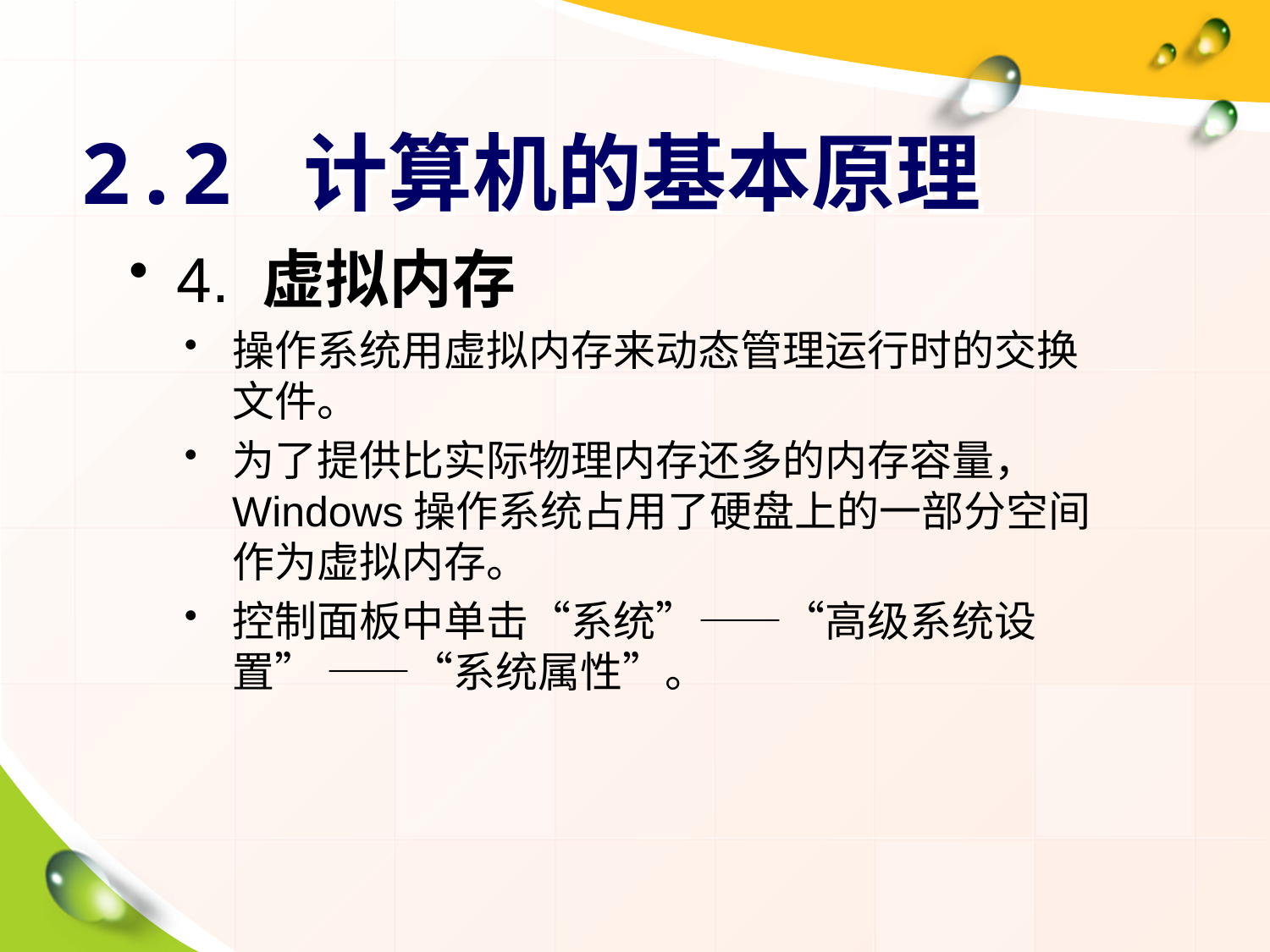

# 2.2 计算机的基本原理
4. 虚拟内存
操作系统用虚拟内存来动态管理运行时的交换文件。
为了提供比实际物理内存还多的内存容量， Windows操作系统占用了硬盘上的一部分空间作为虚拟内存。
控制面板中单击“系统”——“高级系统设置” ——“系统属性”。